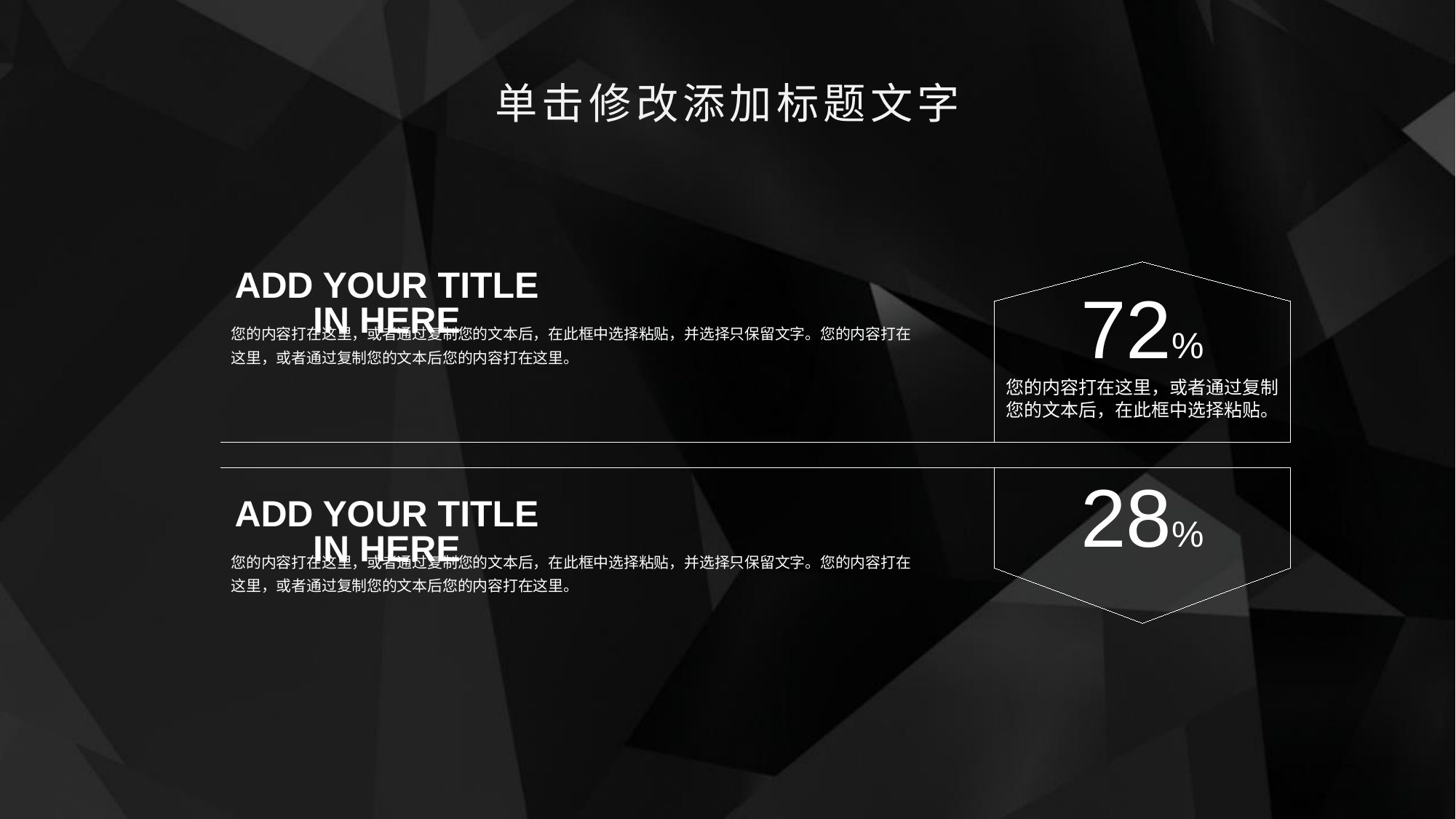

单击修改添加标题文字
72%
您的内容打在这里，或者通过复制您的文本后，在此框中选择粘贴。
ADD YOUR TITLE IN HERE
您的内容打在这里，或者通过复制您的文本后，在此框中选择粘贴，并选择只保留文字。您的内容打在这里，或者通过复制您的文本后您的内容打在这里。
28%

ADD YOUR TITLE IN HERE
您的内容打在这里，或者通过复制您的文本后，在此框中选择粘贴，并选择只保留文字。您的内容打在这里，或者通过复制您的文本后您的内容打在这里。